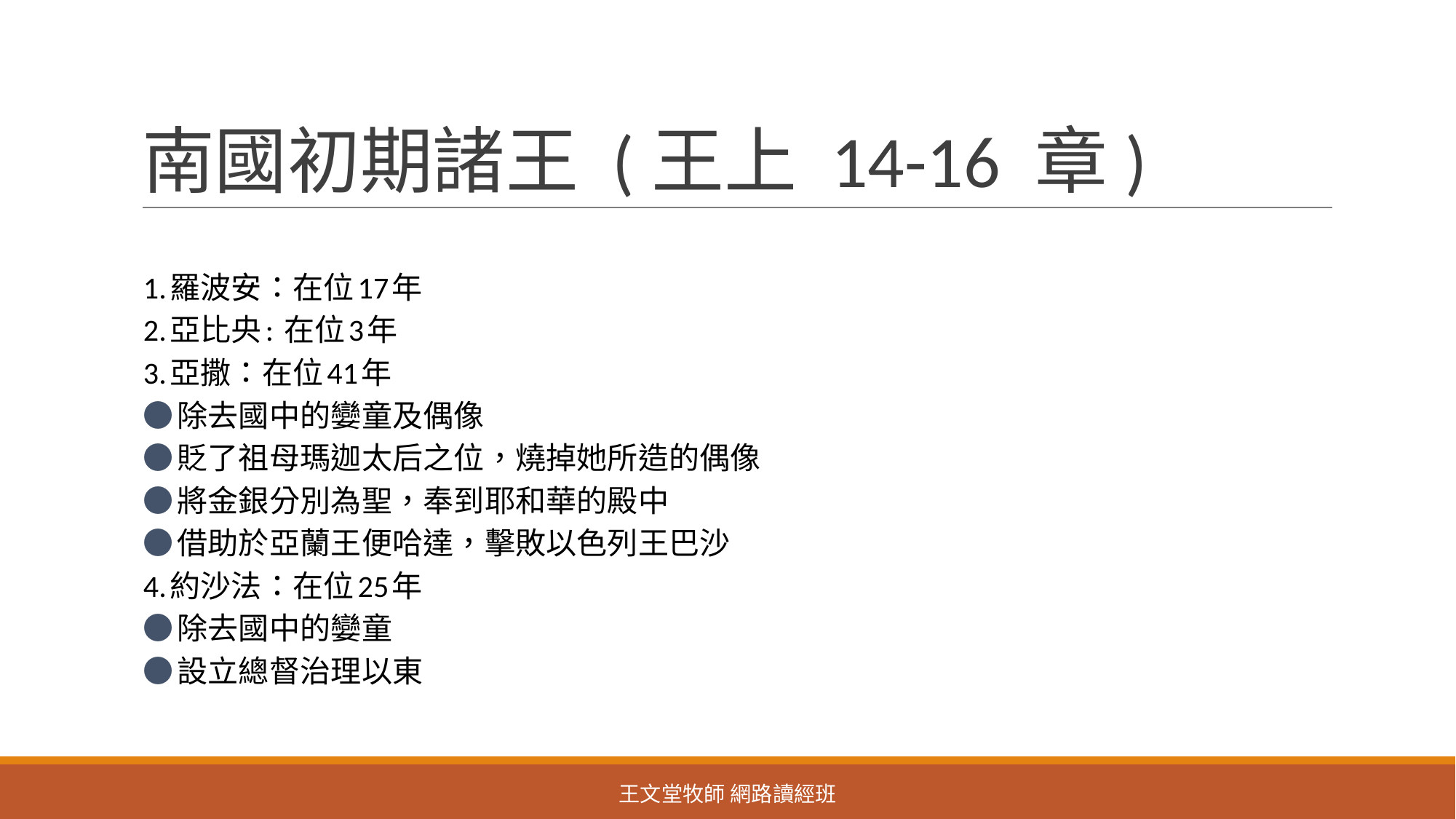

# 南國初期諸王 (王上 14-16 章)

1.羅波安：在位17年
2.亞比央: 在位3年
3.亞撒：在位41年
●除去國中的孌童及偶像
●貶了祖母瑪迦太后之位，燒掉她所造的偶像
●將金銀分別為聖，奉到耶和華的殿中
●借助於亞蘭王便哈達，擊敗以色列王巴沙
4.約沙法：在位25年
●除去國中的孌童
●設立總督治理以東

王文堂牧師 網路讀經班